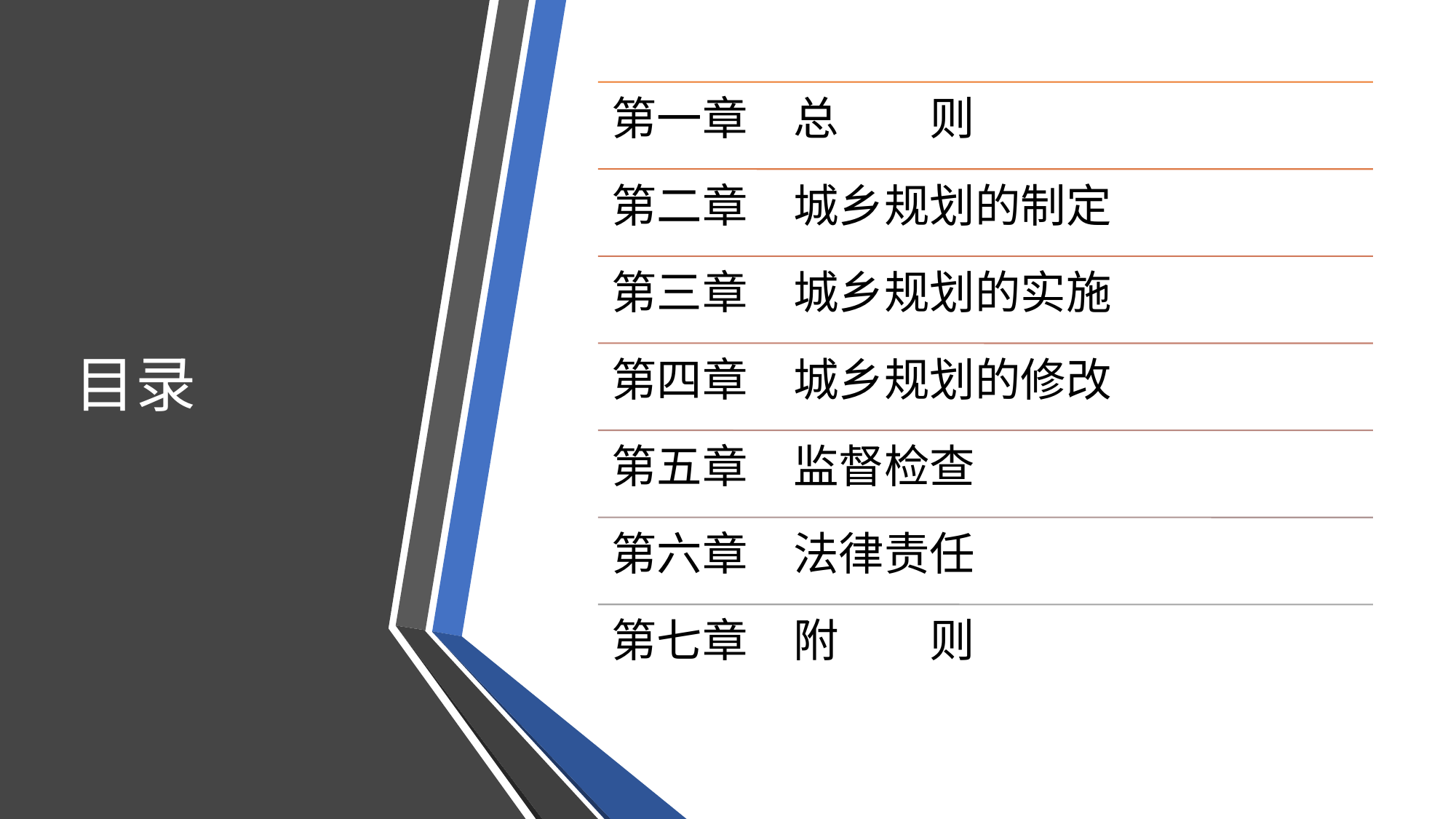

# 目录
第一章　总　　则
第二章　城乡规划的制定
第三章　城乡规划的实施
第四章　城乡规划的修改
第五章　监督检查
第六章　法律责任
第七章　附　　则